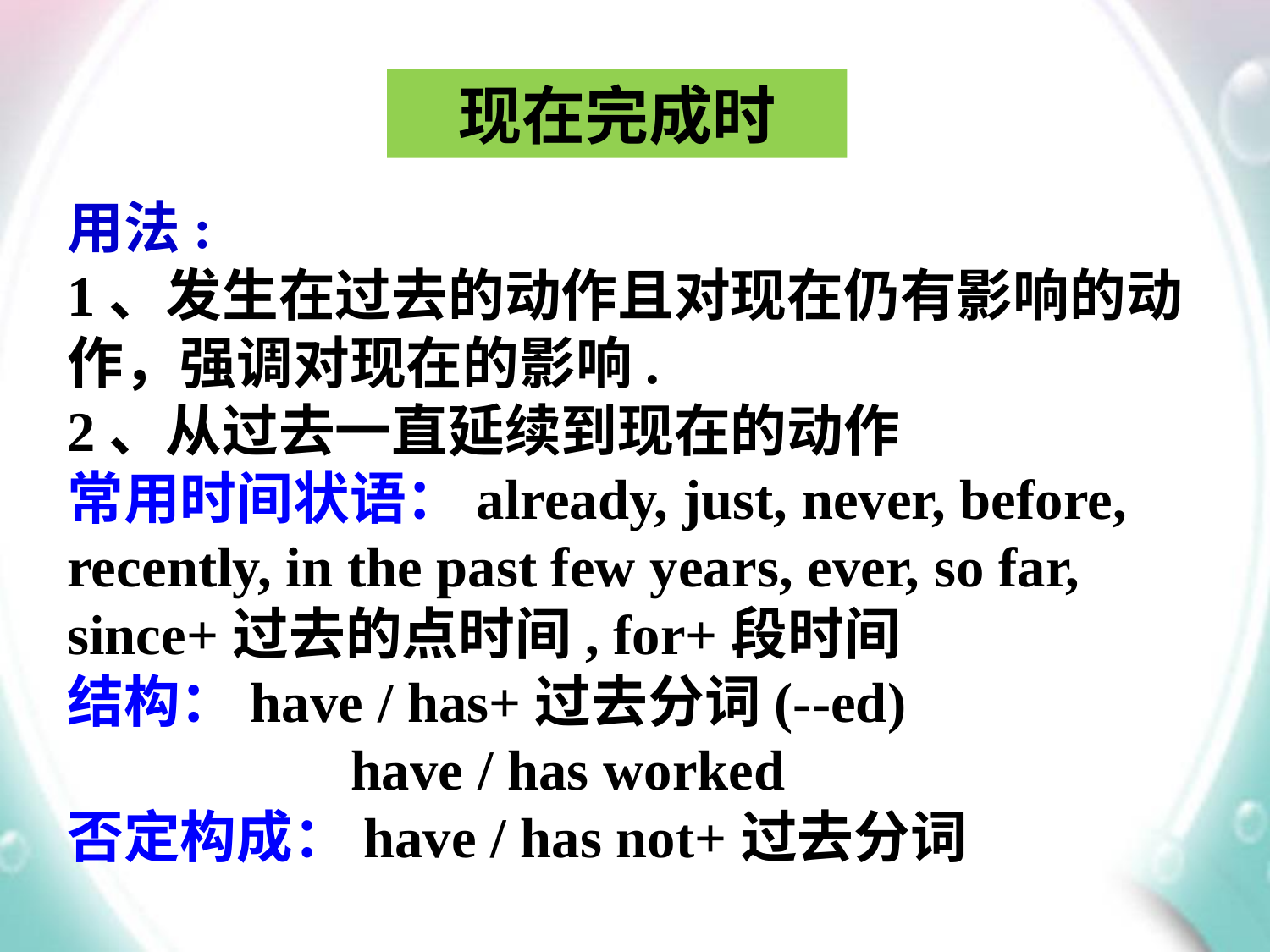

现在完成时
用法:
1、发生在过去的动作且对现在仍有影响的动作，强调对现在的影响.
2、从过去一直延续到现在的动作
常用时间状语：already, just, never, before, recently, in the past few years, ever, so far, since+过去的点时间, for+段时间
结构：have / has+过去分词(--ed)
                    have / has worked
否定构成：have / has not+过去分词